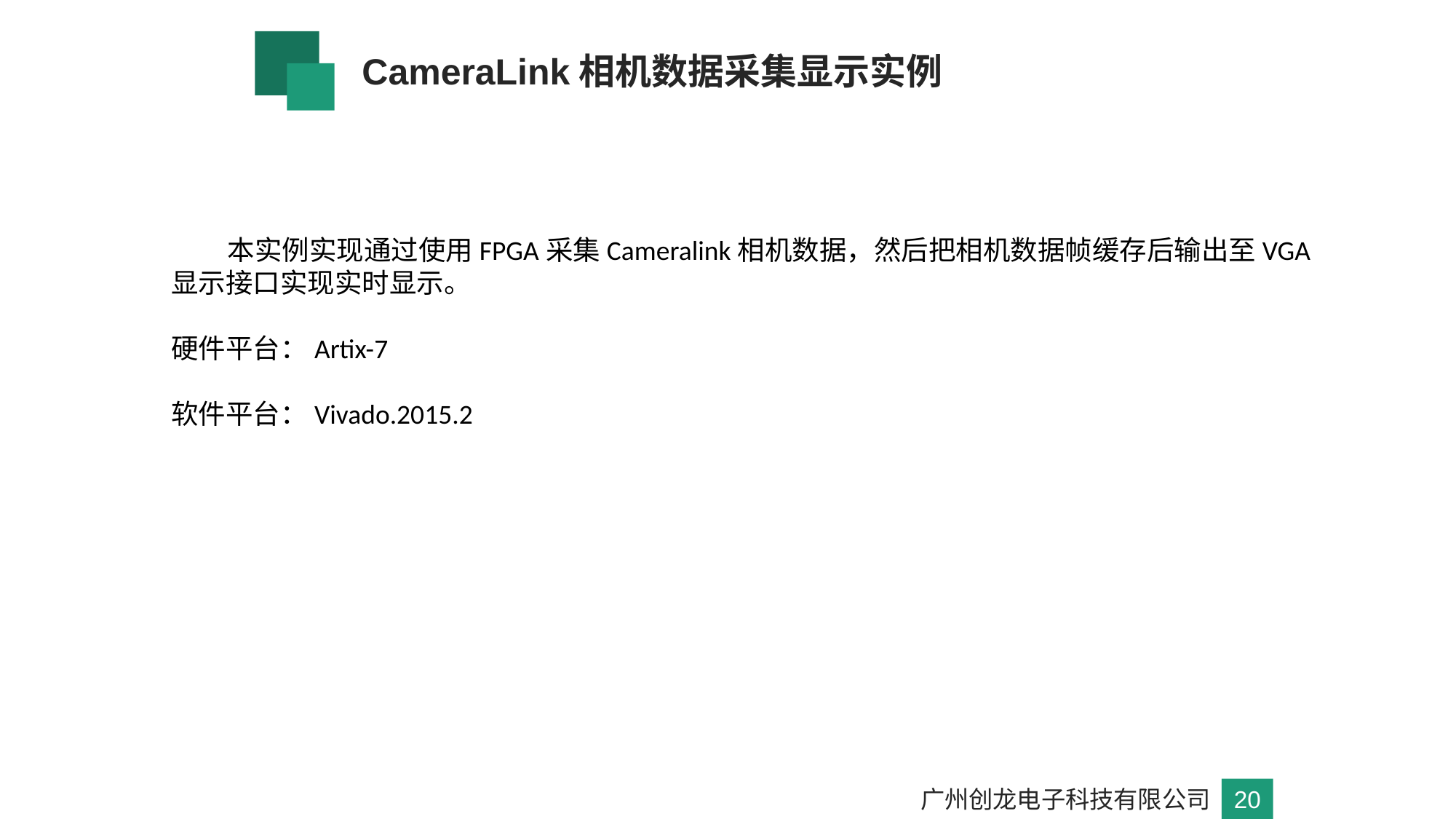

CameraLink相机数据采集显示实例
        本实例实现通过使用FPGA采集Cameralink相机数据，然后把相机数据帧缓存后输出至VGA
显示接口实现实时显示。

硬件平台：Artix-7

软件平台：Vivado.2015.2
广州创龙电子科技有限公司
20